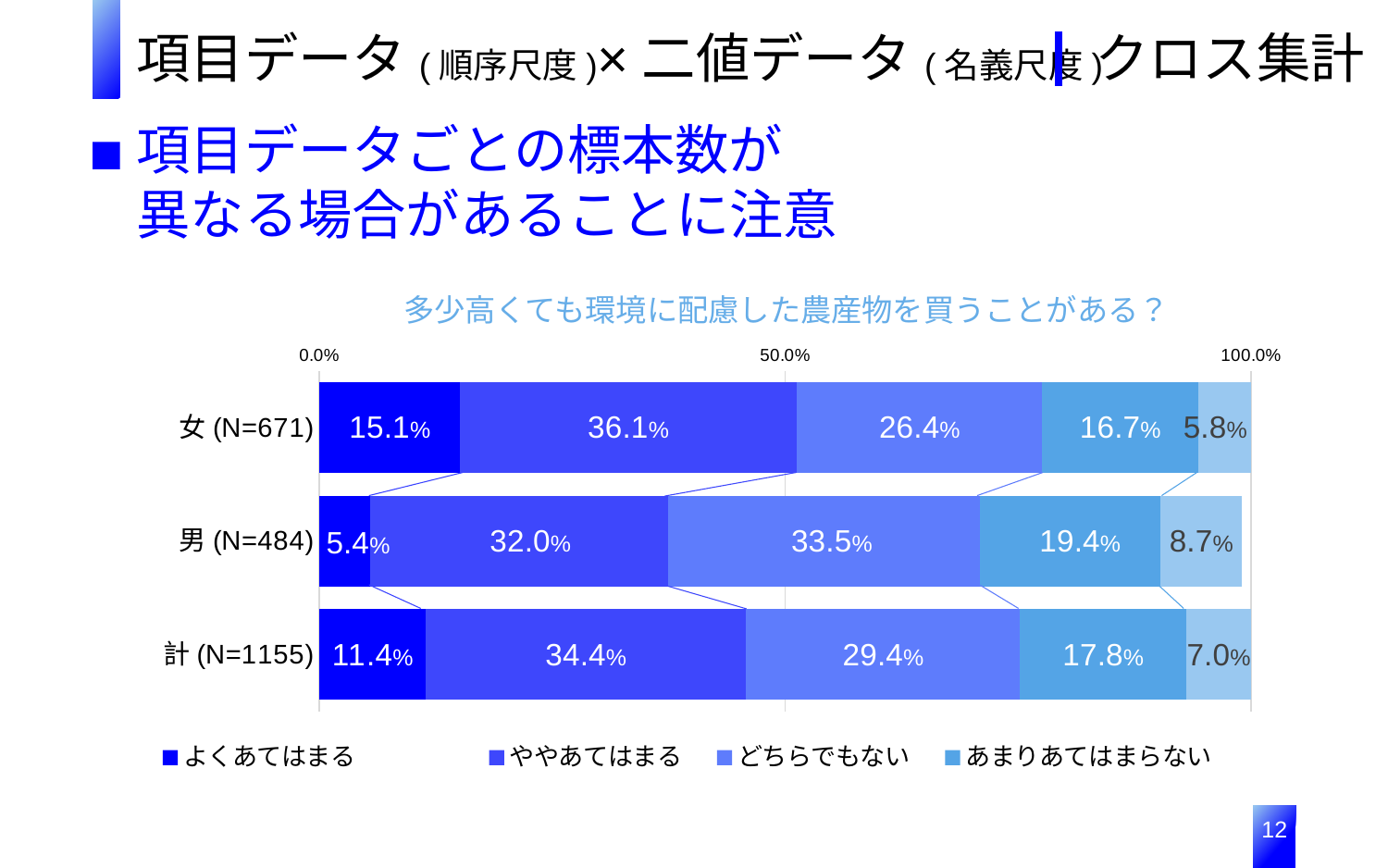

項目データ(順序尺度)×二値データ(名義尺度)
クロス集計
項目データごとの標本数が
異なる場合があることに注意

多少高くても環境に配慮した農産物を買うことがある？

### Chart

| Category | よくあてはまる | ややあてはまる | どちらでもない | あまりあてはまらない | まったくあてはまらない |
|---|---|---|---|---|---|
| 女(N=671) | 0.151 | 0.361 | 0.264 | 0.167 | 0.058 |
| 男(N=484) | 0.054 | 0.32 | 0.335 | 0.194 | 0.087 |
| 計(N=1155) | 0.114 | 0.344 | 0.294 | 0.178 | 0.07 |